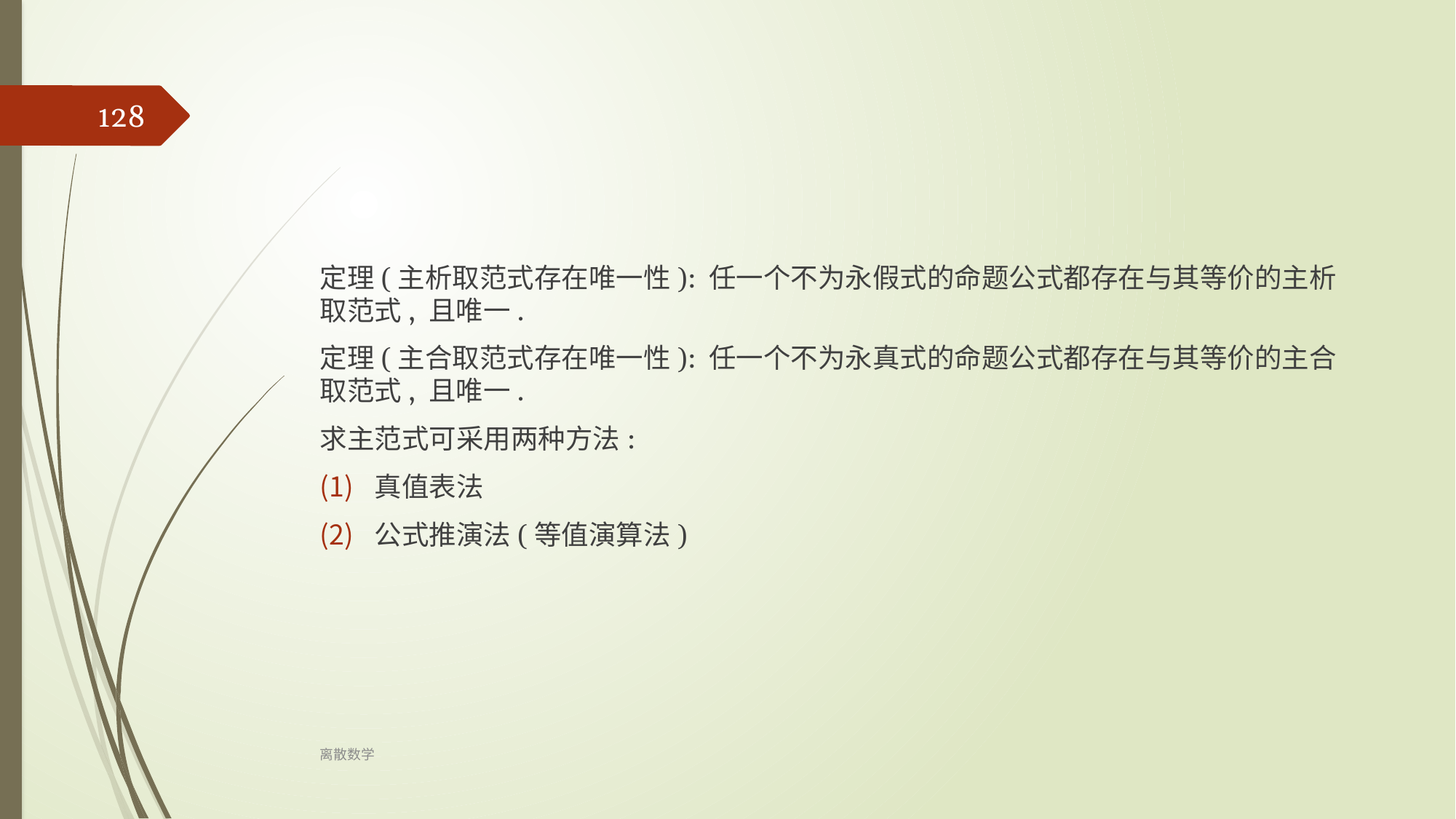

128
定理(主析取范式存在唯一性): 任一个不为永假式的命题公式都存在与其等价的主析取范式, 且唯一.
定理(主合取范式存在唯一性): 任一个不为永真式的命题公式都存在与其等价的主合取范式, 且唯一.
求主范式可采用两种方法:
真值表法
公式推演法(等值演算法)
离散数学